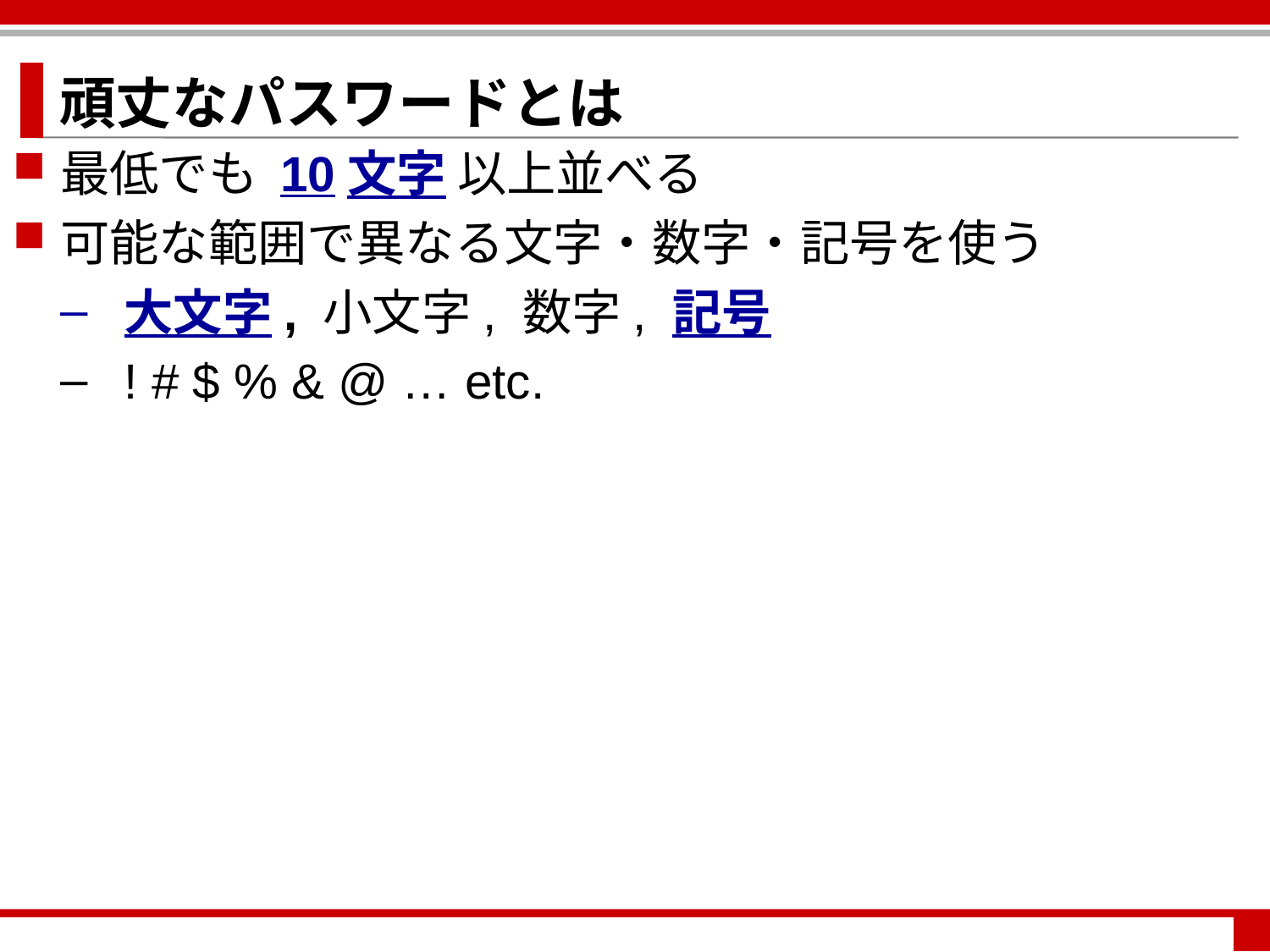

頑丈なパスワードとは
最低でも 10文字 以上並べる
可能な範囲で異なる文字・数字・記号を使う
大文字, 小文字, 数字, 記号
! # $ % & @ … etc.